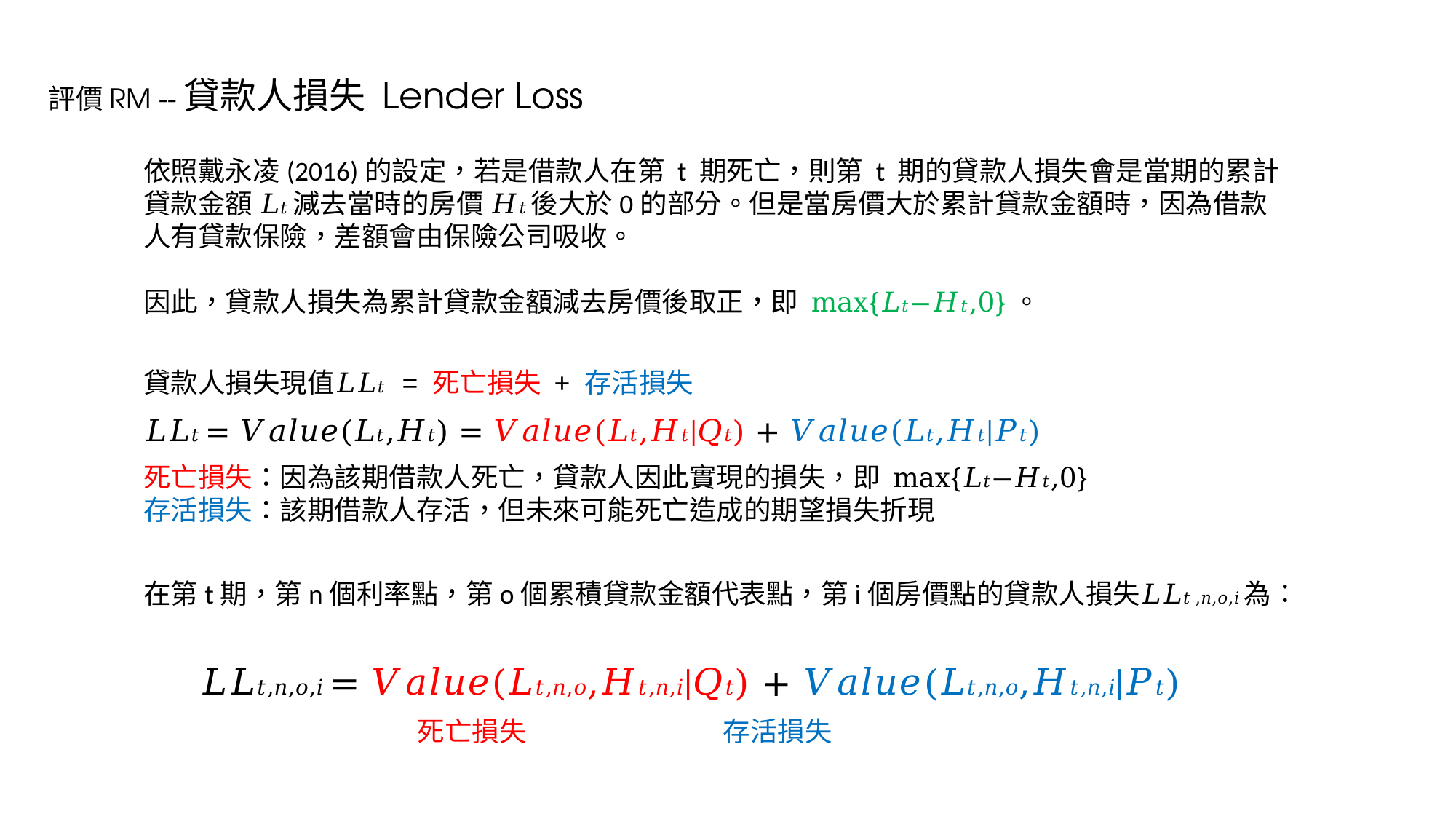

評價RM --貸款人損失 Lender Loss
依照戴永凌(2016)的設定，若是借款人在第 t 期死亡，則第 t 期的貸款人損失會是當期的累計貸款金額 𝐿𝑡 減去當時的房價 𝐻𝑡 後大於0的部分。但是當房價大於累計貸款金額時，因為借款人有貸款保險，差額會由保險公司吸收。

因此，貸款人損失為累計貸款金額減去房價後取正，即 max{𝐿𝑡−𝐻𝑡⁡,0}。
貸款人損失現值𝐿𝐿𝑡  = 死亡損失 + 存活損失

𝐿𝐿𝑡 = 𝑉𝑎𝑙𝑢𝑒(𝐿𝑡,𝐻𝑡) = 𝑉𝑎𝑙𝑢𝑒(𝐿𝑡,𝐻𝑡|𝑄𝑡) + 𝑉𝑎𝑙𝑢𝑒(𝐿𝑡,𝐻𝑡|𝑃𝑡)

死亡損失：因為該期借款人死亡，貸款人因此實現的損失，即 max{𝐿𝑡−𝐻𝑡⁡,0}
存活損失：該期借款人存活，但未來可能死亡造成的期望損失折現
在第t期，第n個利率點，第o個累積貸款金額代表點，第i個房價點的貸款人損失𝐿𝐿𝑡,𝑛,𝑜,𝑖為：
𝐿𝐿𝑡,𝑛,𝑜,𝑖 = 𝑉𝑎𝑙𝑢𝑒(𝐿𝑡,𝑛,𝑜,𝐻𝑡,𝑛,𝑖|𝑄𝑡) + 𝑉𝑎𝑙𝑢𝑒(𝐿𝑡,𝑛,𝑜,𝐻𝑡,𝑛,𝑖|𝑃𝑡)
死亡損失
存活損失